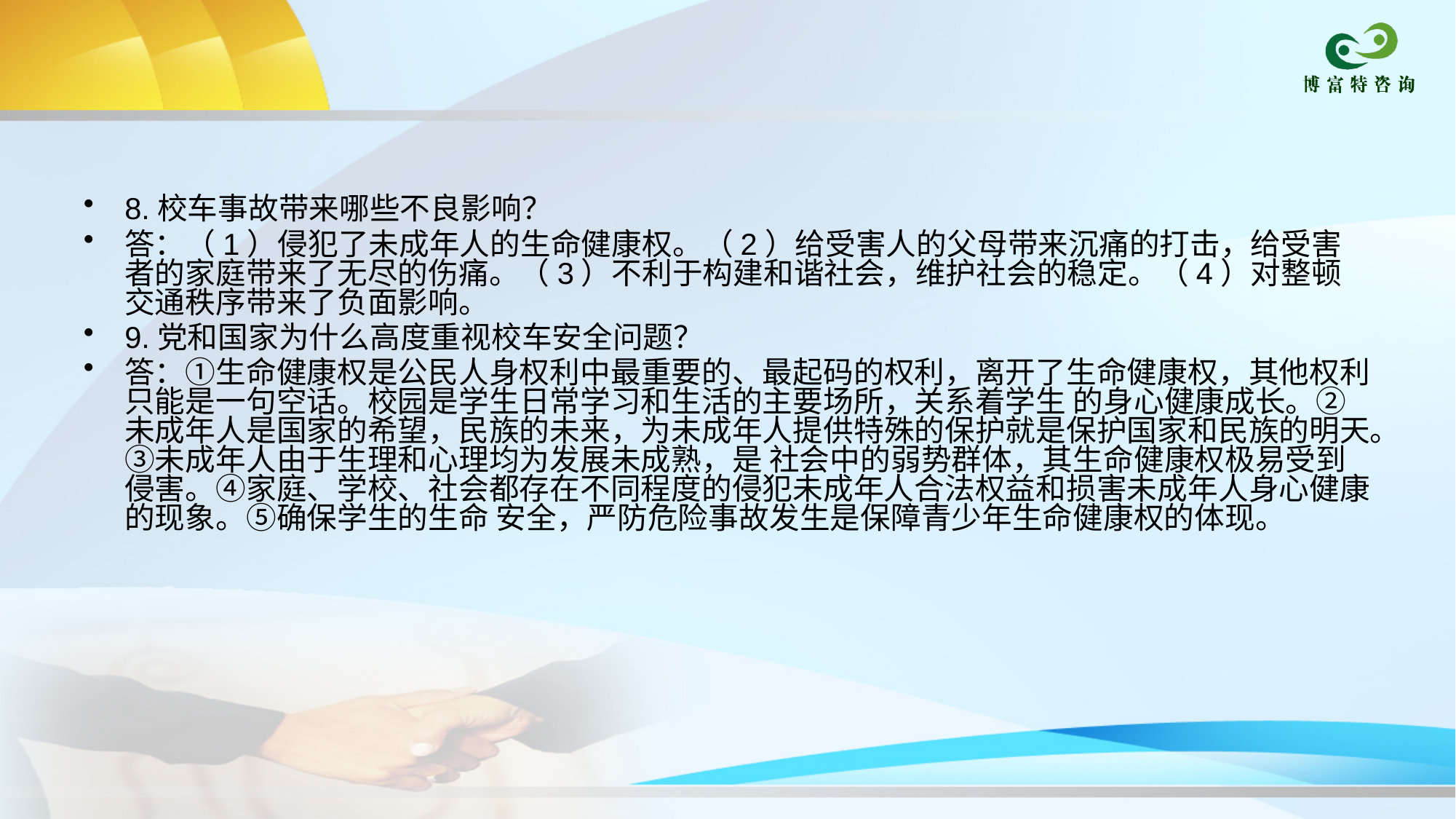

#
8.校车事故带来哪些不良影响？
答：（1）侵犯了未成年人的生命健康权。（2）给受害人的父母带来沉痛的打击，给受害者的家庭带来了无尽的伤痛。（3）不利于构建和谐社会，维护社会的稳定。（4）对整顿交通秩序带来了负面影响。
9.党和国家为什么高度重视校车安全问题？
答：①生命健康权是公民人身权利中最重要的、最起码的权利，离开了生命健康权，其他权利只能是一句空话。校园是学生日常学习和生活的主要场所，关系着学生 的身心健康成长。②未成年人是国家的希望，民族的未来，为未成年人提供特殊的保护就是保护国家和民族的明天。③未成年人由于生理和心理均为发展未成熟，是 社会中的弱势群体，其生命健康权极易受到侵害。④家庭、学校、社会都存在不同程度的侵犯未成年人合法权益和损害未成年人身心健康的现象。⑤确保学生的生命 安全，严防危险事故发生是保障青少年生命健康权的体现。